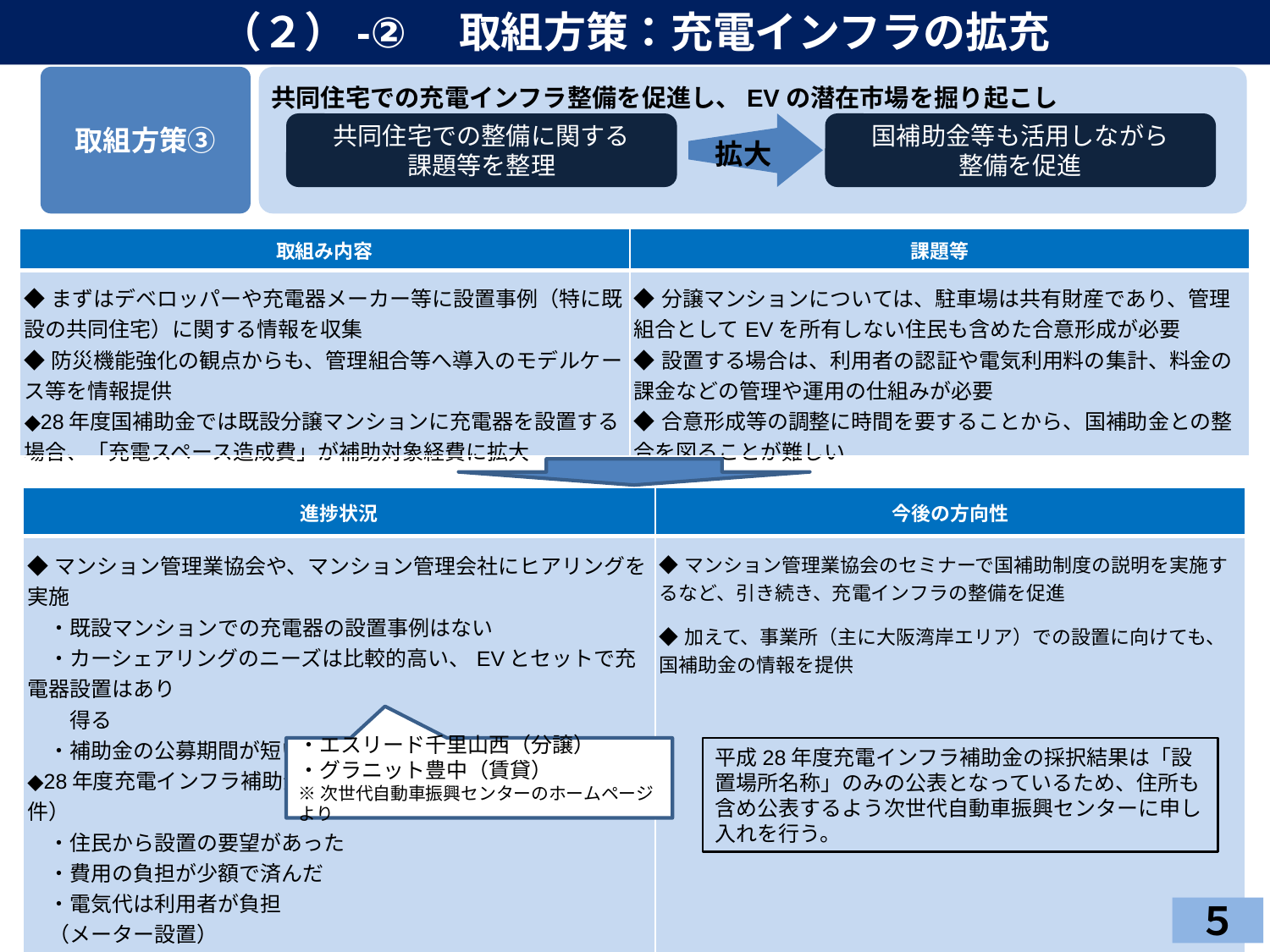

（２）-②　取組方策：充電インフラの拡充
取組方策③

共同住宅での充電インフラ整備を促進し、EVの潜在市場を掘り起こし
共同住宅での整備に関する
課題等を整理

国補助金等も活用しながら
整備を促進
拡大
| 取組み内容 | 課題等 |
| --- | --- |
| ◆まずはデベロッパーや充電器メーカー等に設置事例（特に既設の共同住宅）に関する情報を収集 ◆防災機能強化の観点からも、管理組合等へ導入のモデルケース等を情報提供 ◆28年度国補助金では既設分譲マンションに充電器を設置する場合、「充電スペース造成費」が補助対象経費に拡大 | ◆分譲マンションについては、駐車場は共有財産であり、管理組合としてEVを所有しない住民も含めた合意形成が必要 ◆設置する場合は、利用者の認証や電気利用料の集計、料金の課金などの管理や運用の仕組みが必要 ◆合意形成等の調整に時間を要することから、国補助金との整合を図ることが難しい |

| 進捗状況 | 今後の方向性 |
| --- | --- |
| ◆マンション管理業協会や、マンション管理会社にヒアリングを実施 　・既設マンションでの充電器の設置事例はない 　・カーシェアリングのニーズは比較的高い、EVとセットで充電器設置はあり 　　得る 　・補助金の公募期間が短い など ◆28年度充電インフラ補助金に府内の既設マンションが採択（2件） 　・住民から設置の要望があった 　・費用の負担が少額で済んだ 　・電気代は利用者が負担 　（メーター設置） ◆府営住宅駐車場の空き区画を活用したカーシェアリング事業の実施（資料３） 　-導入車両の3割以上をEV等の次世代自動車 | ◆マンション管理業協会のセミナーで国補助制度の説明を実施するなど、引き続き、充電インフラの整備を促進 ◆加えて、事業所（主に大阪湾岸エリア）での設置に向けても、国補助金の情報を提供 |
・エスリード千里山西（分譲）
・グラニット豊中（賃貸）
※次世代自動車振興センターのホームページより
平成28年度充電インフラ補助金の採択結果は「設置場所名称」のみの公表となっているため、住所も含め公表するよう次世代自動車振興センターに申し入れを行う。
５